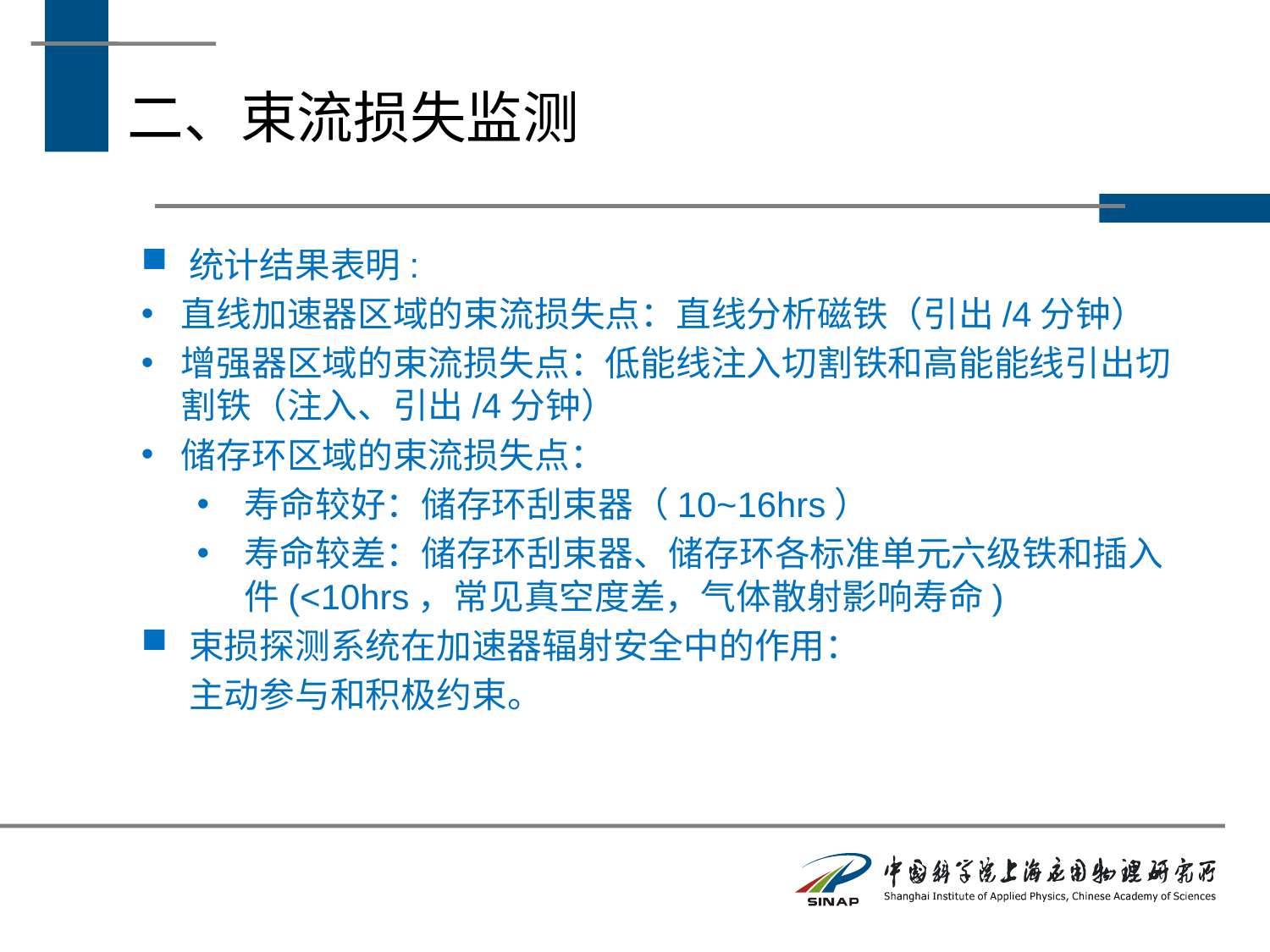

# 二、束流损失监测
统计结果表明:
直线加速器区域的束流损失点：直线分析磁铁（引出/4分钟）
增强器区域的束流损失点：低能线注入切割铁和高能能线引出切割铁（注入、引出/4分钟）
储存环区域的束流损失点：
寿命较好：储存环刮束器（10~16hrs）
寿命较差：储存环刮束器、储存环各标准单元六级铁和插入件(<10hrs，常见真空度差，气体散射影响寿命)
束损探测系统在加速器辐射安全中的作用：
     主动参与和积极约束。